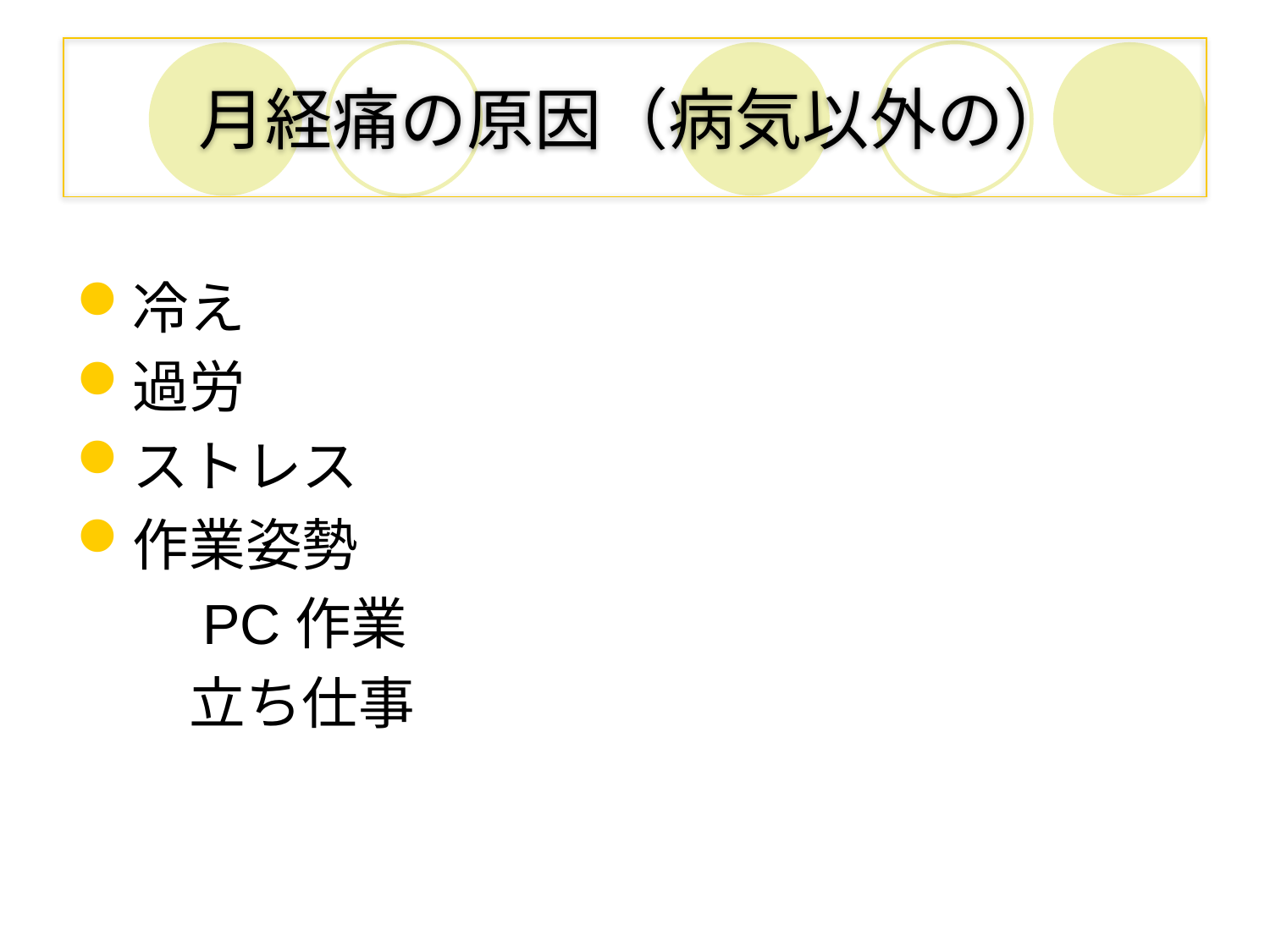

# 月経痛の原因（病気以外の）
冷え
過労
ストレス
作業姿勢
　　PC作業
　　立ち仕事